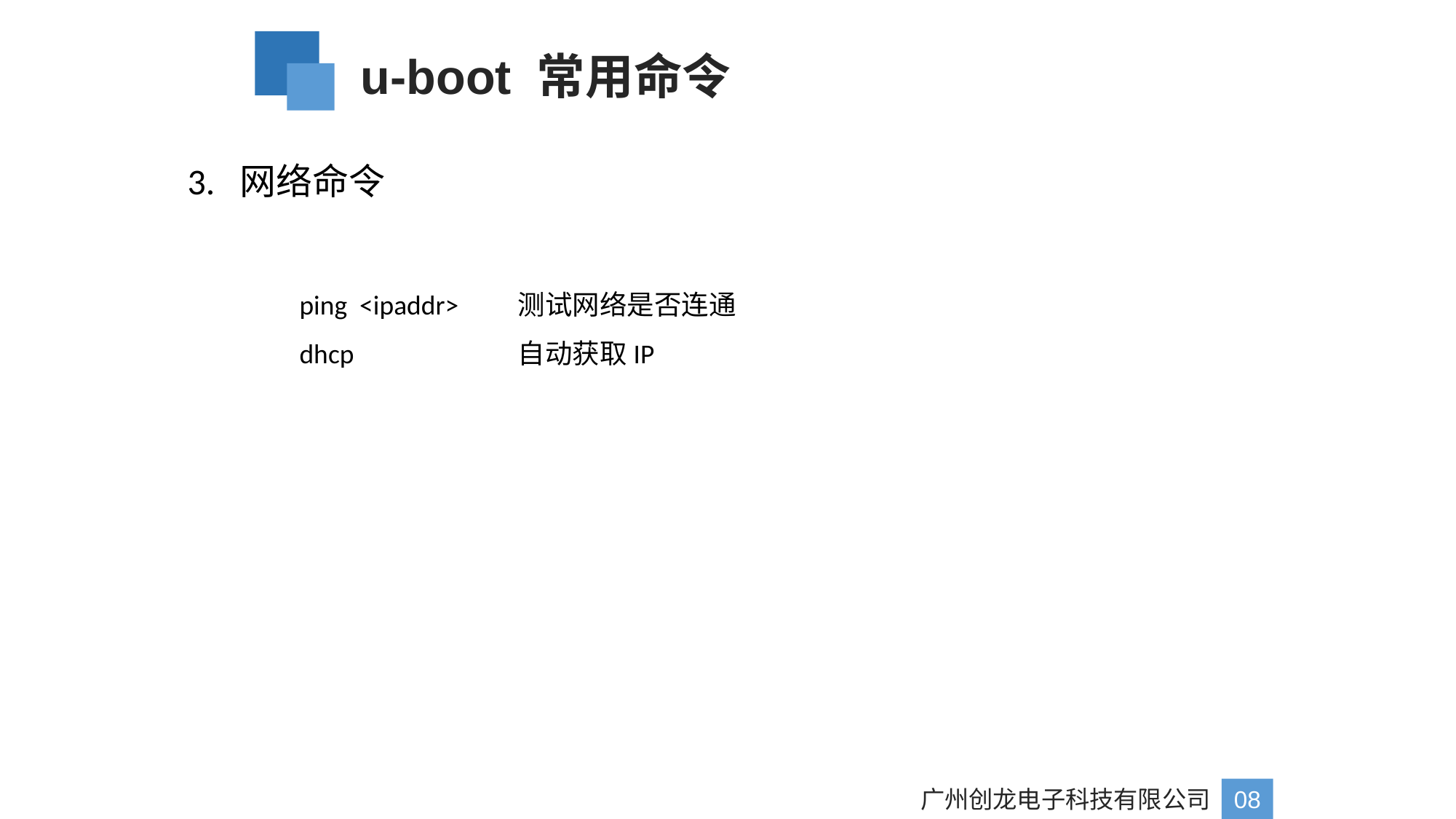

u-boot 常用命令
3.  网络命令
ping  <ipaddr>	测试网络是否连通
dhcp		自动获取IP
广州创龙电子科技有限公司
08